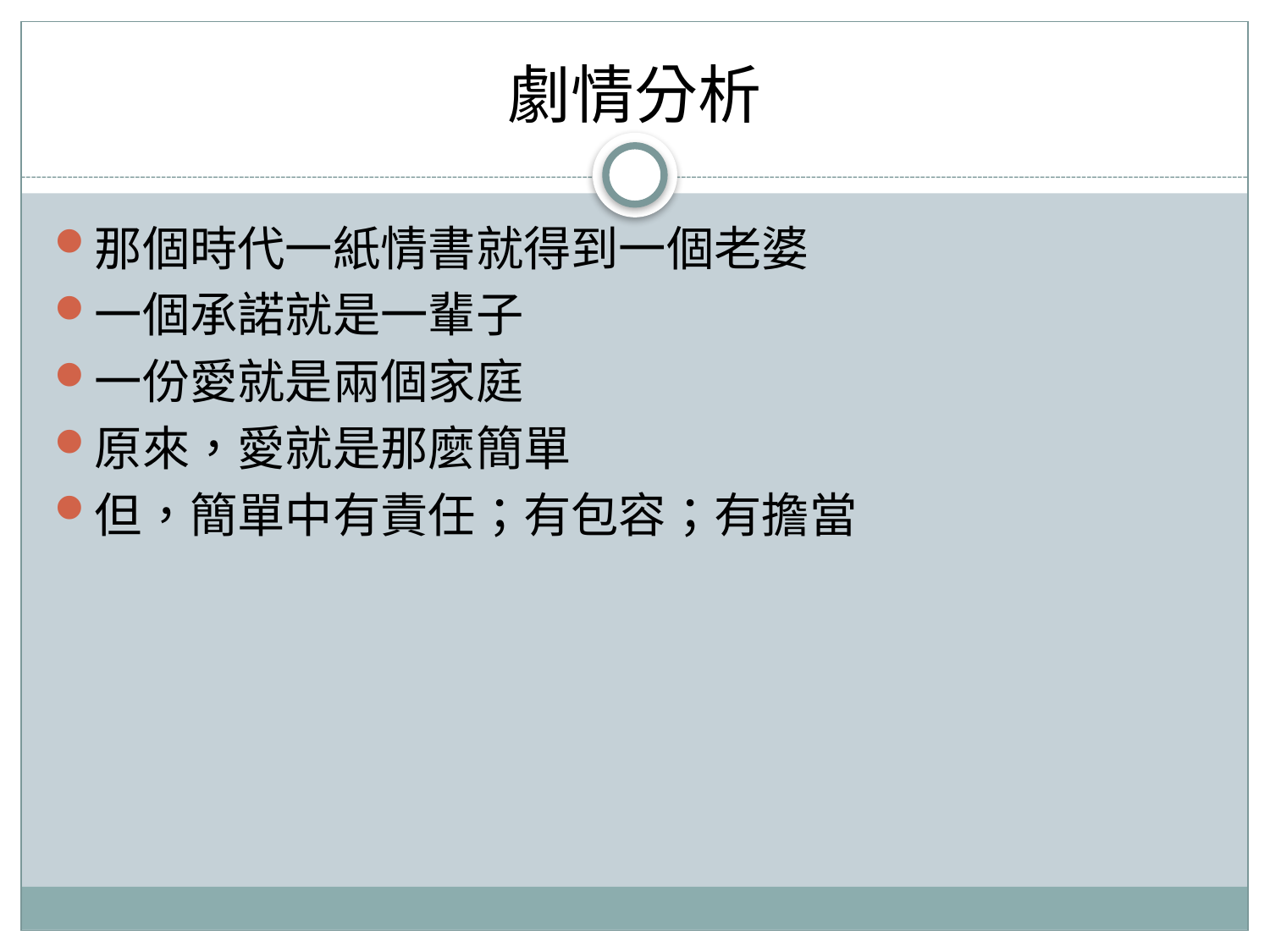

# 劇情分析
那個時代一紙情書就得到一個老婆
一個承諾就是一輩子
一份愛就是兩個家庭
原來，愛就是那麼簡單
但，簡單中有責任；有包容；有擔當